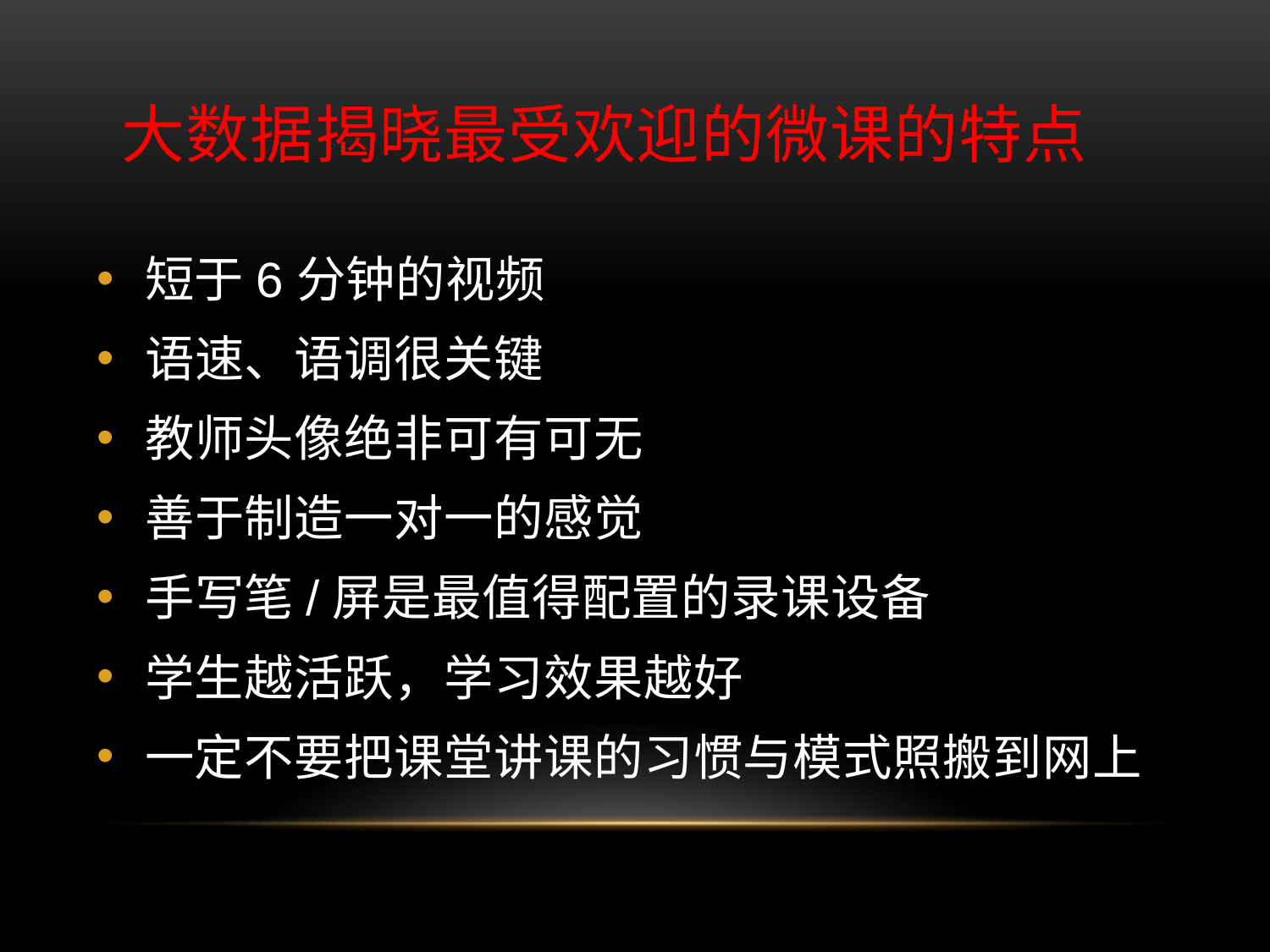

# 大数据揭晓最受欢迎的微课的特点
短于6分钟的视频
语速、语调很关键
教师头像绝非可有可无
善于制造一对一的感觉
手写笔/屏是最值得配置的录课设备
学生越活跃，学习效果越好
一定不要把课堂讲课的习惯与模式照搬到网上